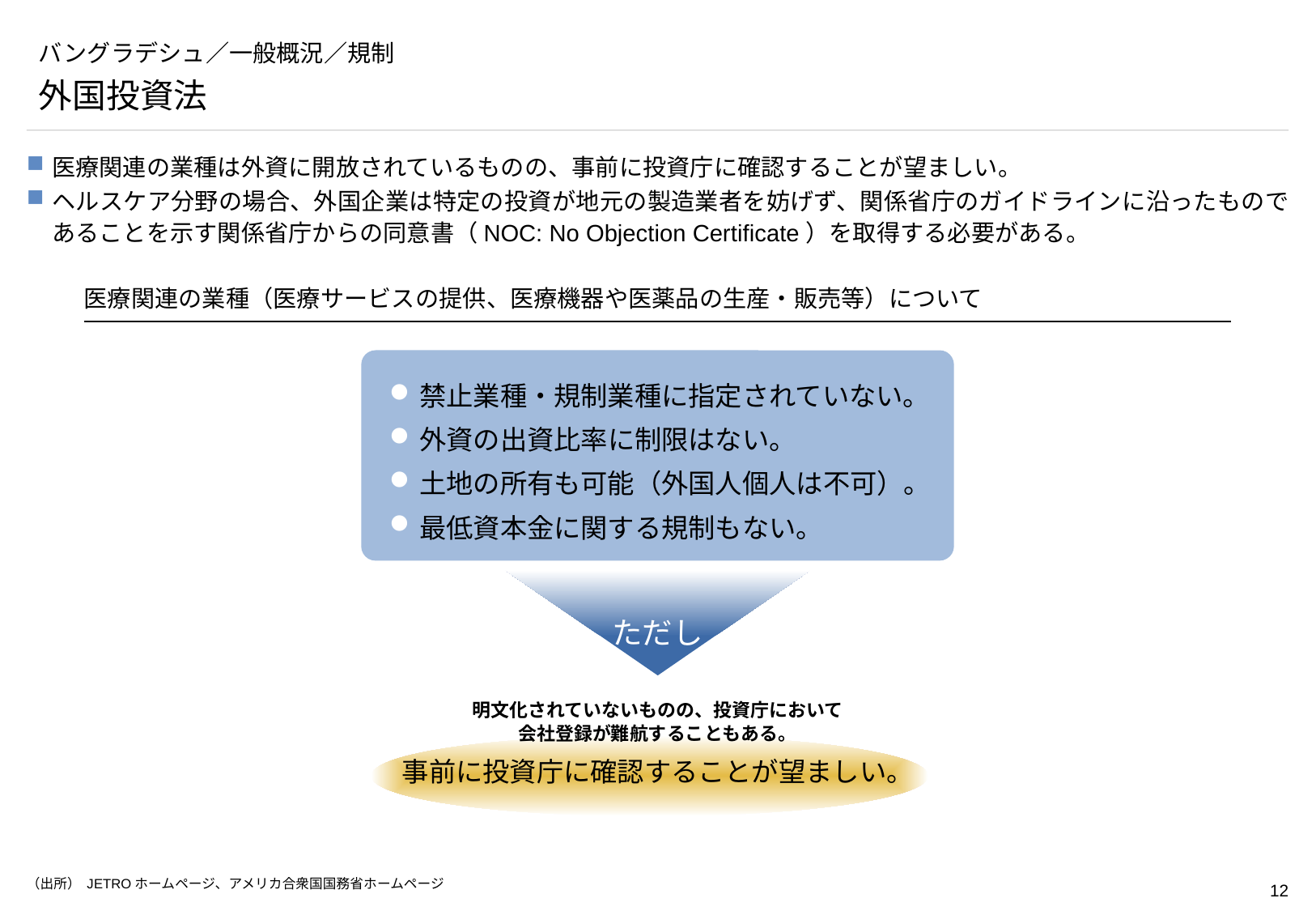

# バングラデシュ／一般概況／規制
外国投資法
医療関連の業種は外資に開放されているものの、事前に投資庁に確認することが望ましい。
ヘルスケア分野の場合、外国企業は特定の投資が地元の製造業者を妨げず、関係省庁のガイドラインに沿ったものであることを示す関係省庁からの同意書（NOC: No Objection Certificate）を取得する必要がある。
医療関連の業種（医療サービスの提供、医療機器や医薬品の生産・販売等）について
禁止業種・規制業種に指定されていない。
外資の出資比率に制限はない。
土地の所有も可能（外国人個人は不可）。
最低資本金に関する規制もない。

ただし
明文化されていないものの、投資庁において
会社登録が難航することもある。
事前に投資庁に確認することが望ましい。

（出所） JETROホームページ、アメリカ合衆国国務省ホームページ